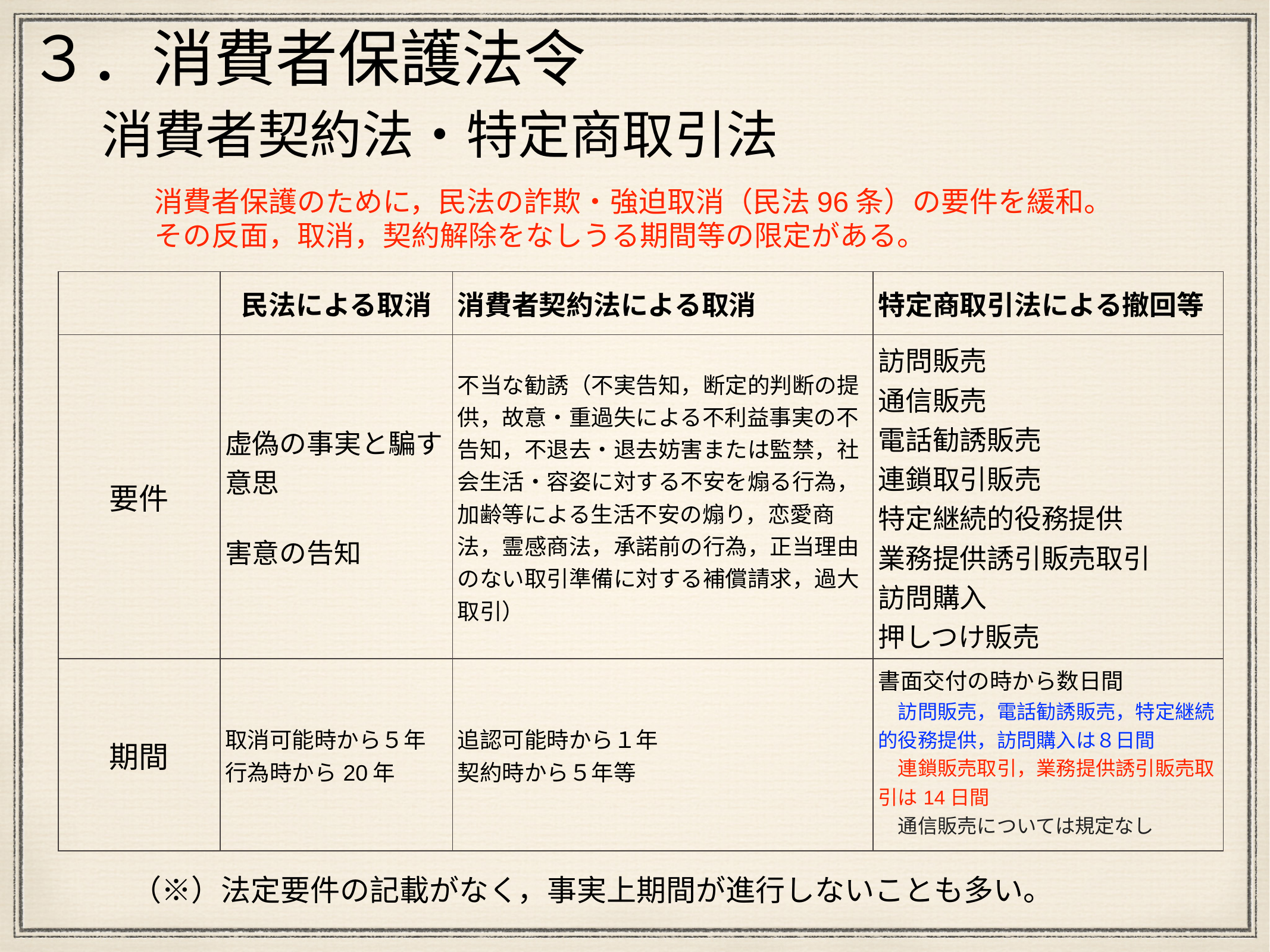

３．消費者保護法令
消費者契約法・特定商取引法
　消費者保護のために，民法の詐欺・強迫取消（民法96条）の要件を緩和。
　その反面，取消，契約解除をなしうる期間等の限定がある。
|  | 民法による取消 | 消費者契約法による取消 | 特定商取引法による撤回等 |
| --- | --- | --- | --- |
| 要件 | 虚偽の事実と騙す意思 害意の告知 | 不当な勧誘（不実告知，断定的判断の提供，故意・重過失による不利益事実の不告知，不退去・退去妨害または監禁，社会生活・容姿に対する不安を煽る行為，加齢等による生活不安の煽り，恋愛商法，霊感商法，承諾前の行為，正当理由のない取引準備に対する補償請求，過大取引） | 訪問販売 通信販売 電話勧誘販売 連鎖取引販売 特定継続的役務提供 業務提供誘引販売取引 訪問購入 押しつけ販売 |
| 期間 | 取消可能時から５年 行為時から20年 | 追認可能時から１年 契約時から５年等 | 書面交付の時から数日間 　訪問販売，電話勧誘販売，特定継続的役務提供，訪問購入は８日間 　連鎖販売取引，業務提供誘引販売取引は14日間 　通信販売については規定なし |
　（※）法定要件の記載がなく，事実上期間が進行しないことも多い。